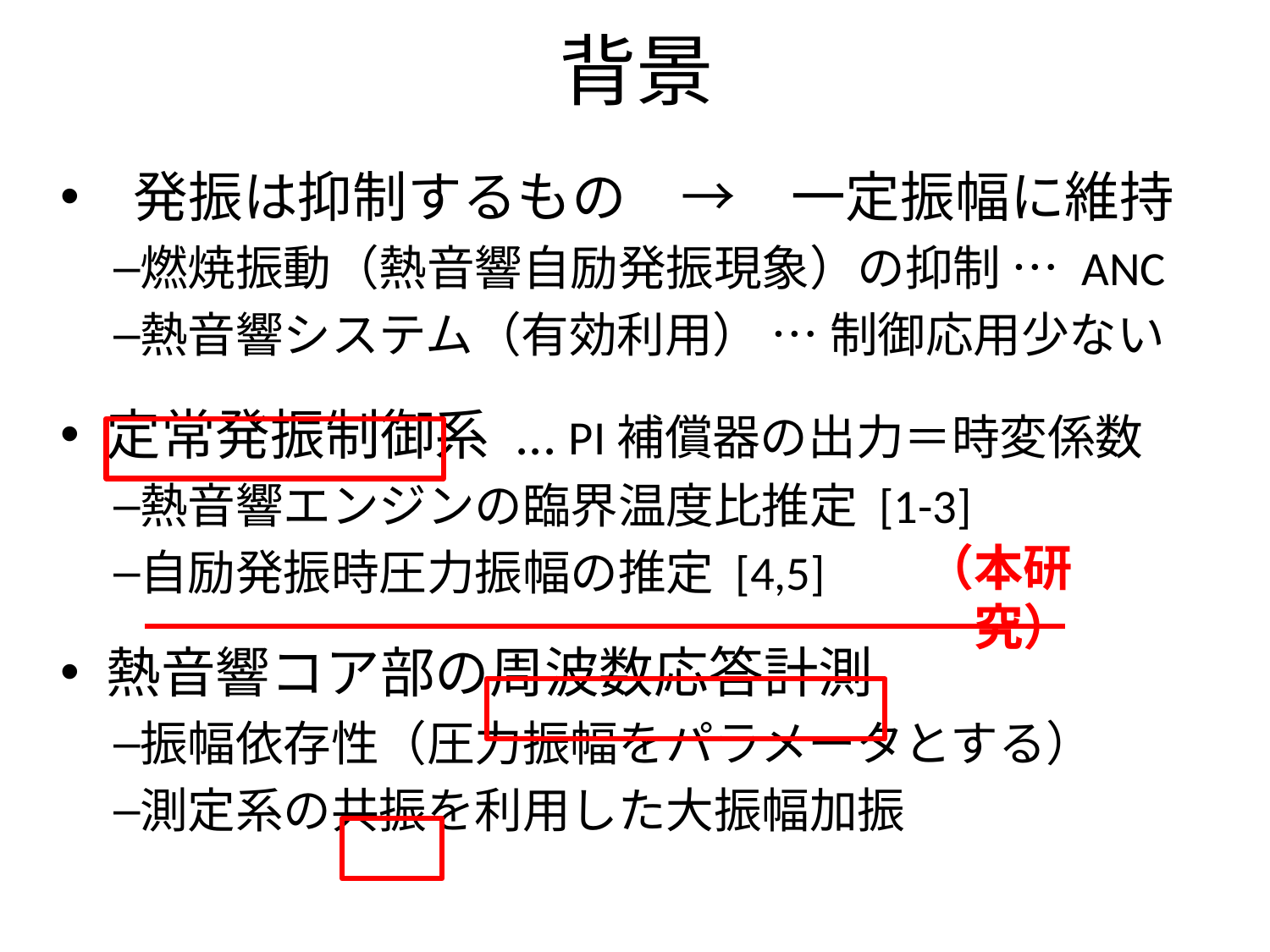

背景
　発振は抑制するもの　→　一定振幅に維持
燃焼振動（熱音響自励発振現象）の抑制 … ANC
熱音響システム（有効利用） … 制御応用少ない

定常発振制御系 ... PI補償器の出力＝時変係数
熱音響エンジンの臨界温度比推定 [1-3]
自励発振時圧力振幅の推定 [4,5]

熱音響コア部の周波数応答計測
振幅依存性（圧力振幅をパラメータとする）
測定系の共振を利用した大振幅加振

（本研究）